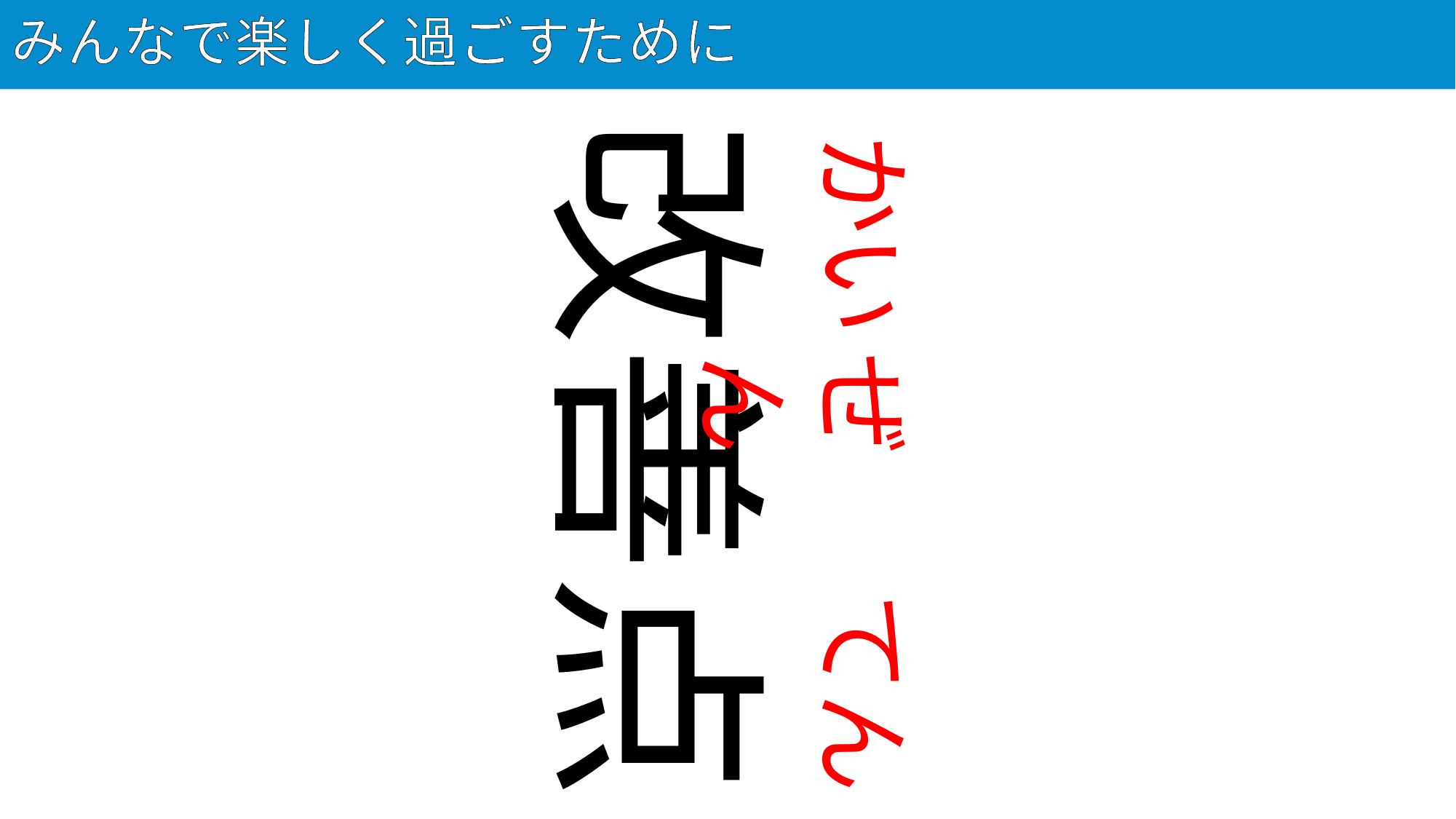

# みんなで楽しく過ごすために
33
改善点
かい
ぜん
てん